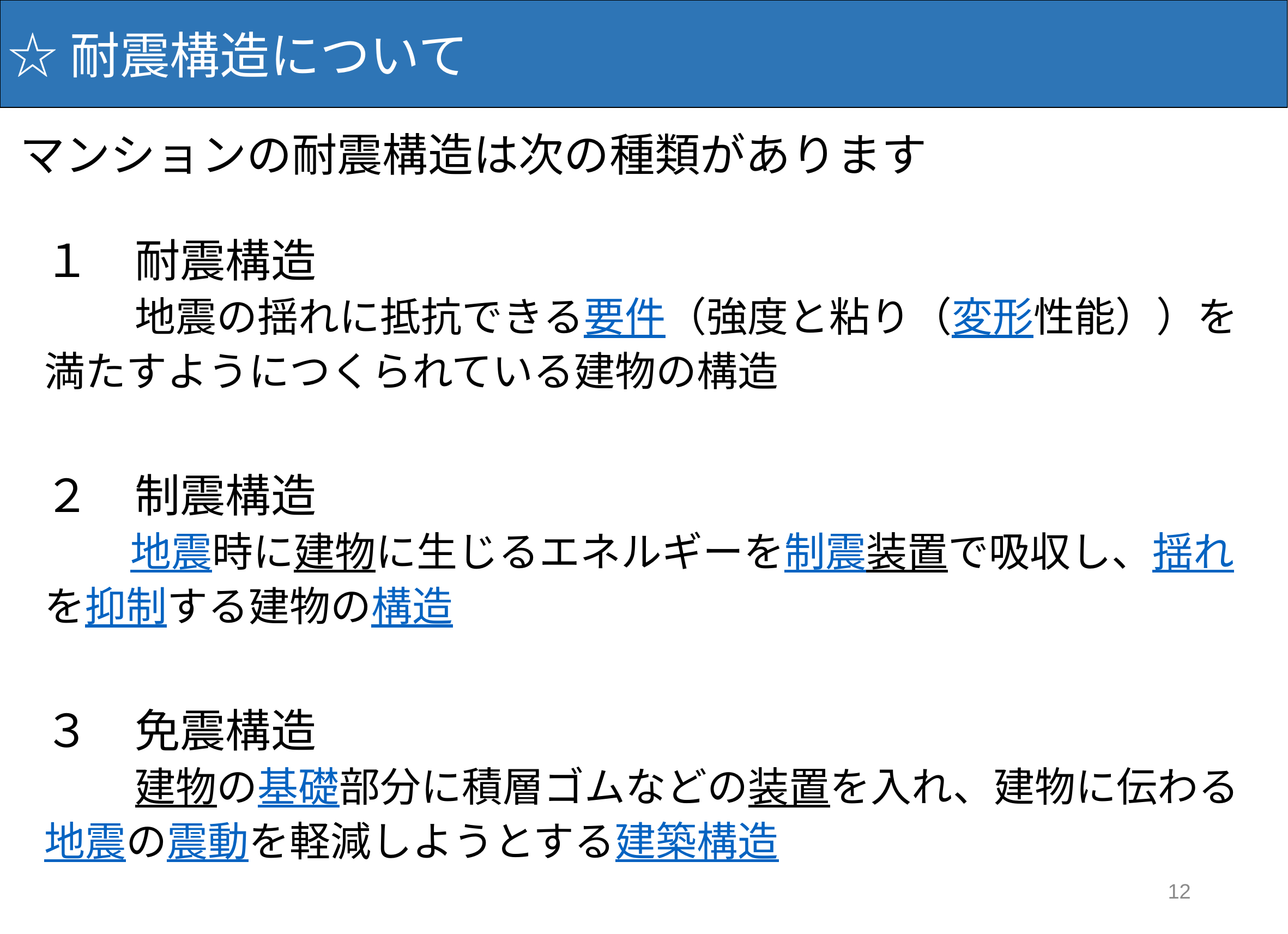

12
☆耐震構造について
マンションの耐震構造は次の種類があります
１　耐震構造
　　地震の揺れに抵抗できる要件（強度と粘り（変形性能））を満たすようにつくられている建物の構造
２　制震構造
　　地震時に建物に生じるエネルギーを制震装置で吸収し、揺れを抑制する建物の構造
３　免震構造
　　建物の基礎部分に積層ゴムなどの装置を入れ、建物に伝わる地震の震動を軽減しようとする建築構造